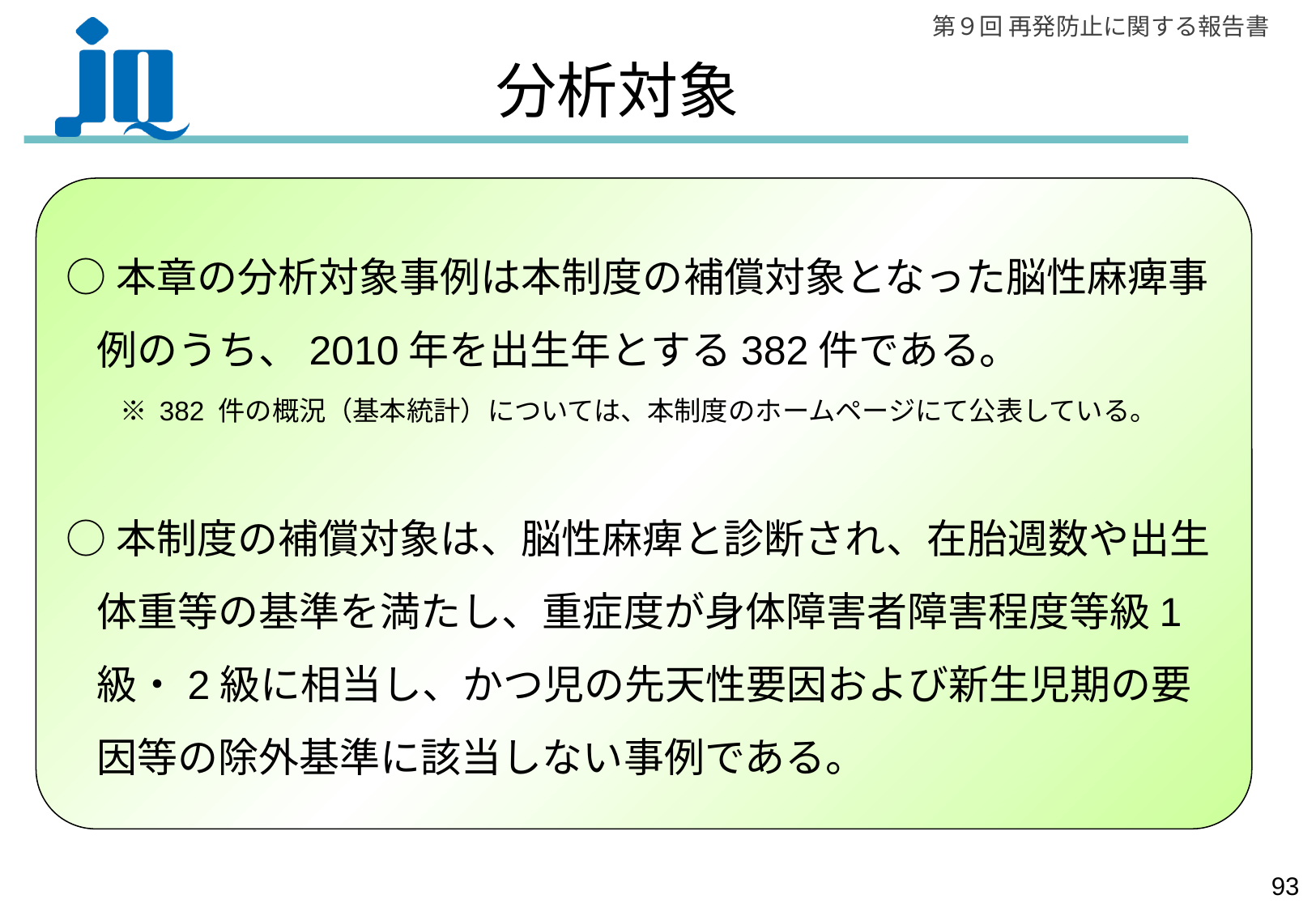

# 分析対象
○本章の分析対象事例は本制度の補償対象となった脳性麻痺事例のうち、2010年を出生年とする382件である。
　　※ 382 件の概況（基本統計）については、本制度のホームページにて公表している。

○本制度の補償対象は、脳性麻痺と診断され、在胎週数や出生体重等の基準を満たし、重症度が身体障害者障害程度等級1級・2級に相当し、かつ児の先天性要因および新生児期の要因等の除外基準に該当しない事例である。
93